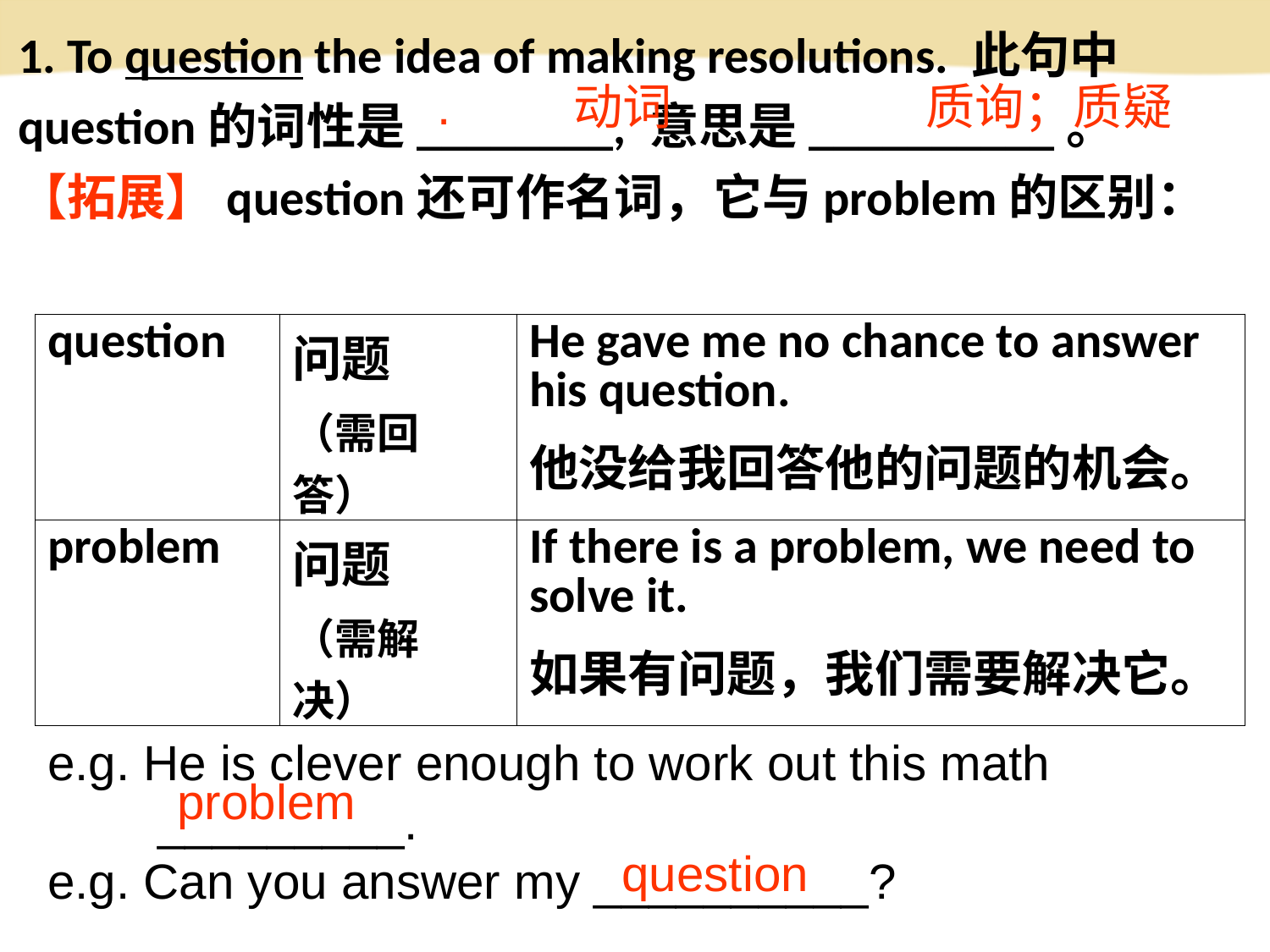

1. To question the idea of making resolutions. 此句中question的词性是________, 意思是__________。
【拓展】question还可作名词，它与problem的区别：

.        动词
质询；质疑
| question | 问题 （需回答） | He gave me no chance to answer his question. 他没给我回答他的问题的机会。 |
| --- | --- | --- |
| problem | 问题 （需解决） | If there is a problem, we need to solve it. 如果有问题，我们需要解决它。 |
e.g. He is clever enough to work out this math
        _________.
e.g. Can you answer my __________?
problem
question